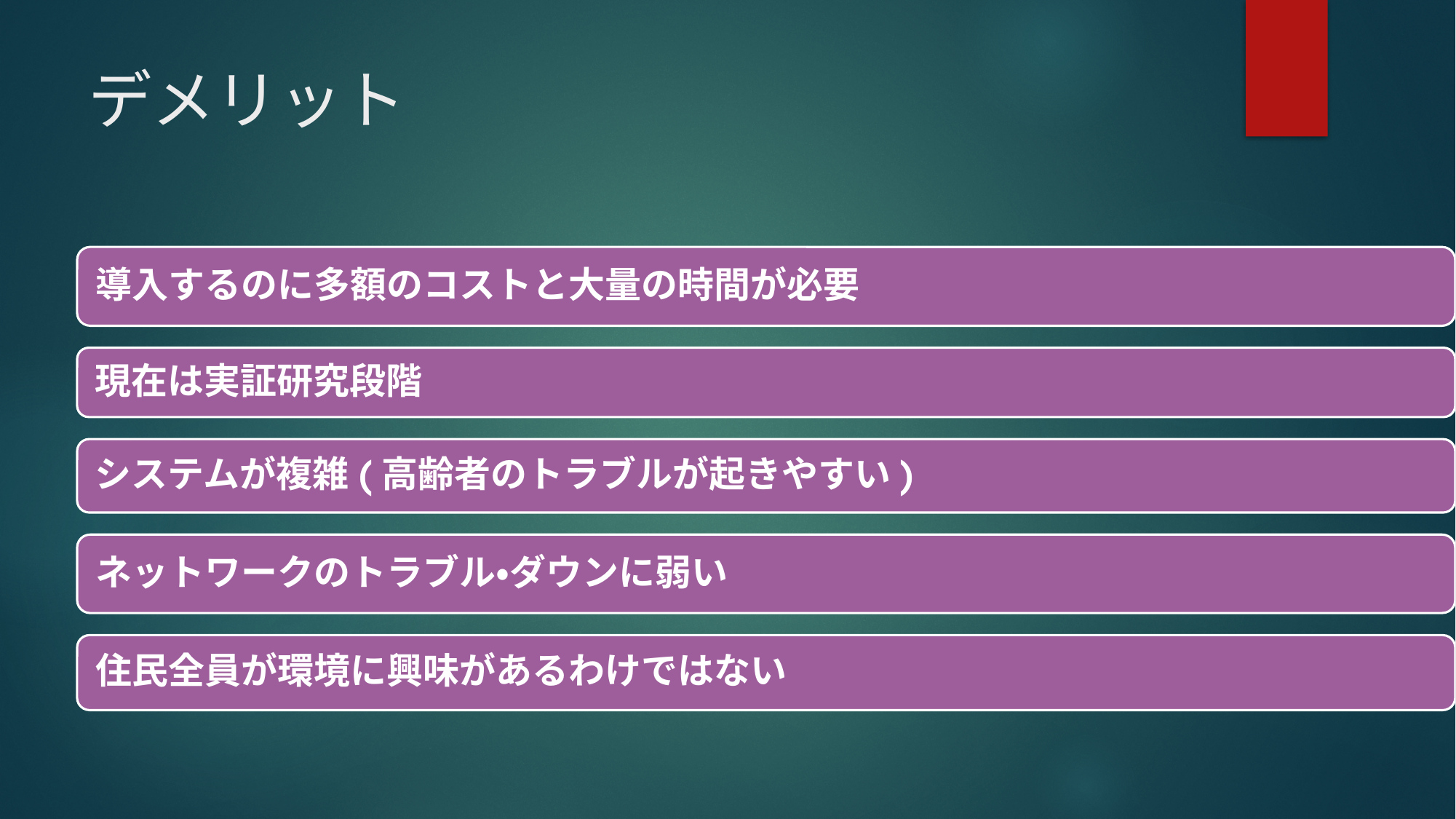

# デメリット
導入するのに多額のコストと大量の時間が必要
現在は実証研究段階
システムが複雑(高齢者のトラブルが起きやすい)
ネットワークのトラブル・ダウンに弱い
住民全員が環境に興味があるわけではない